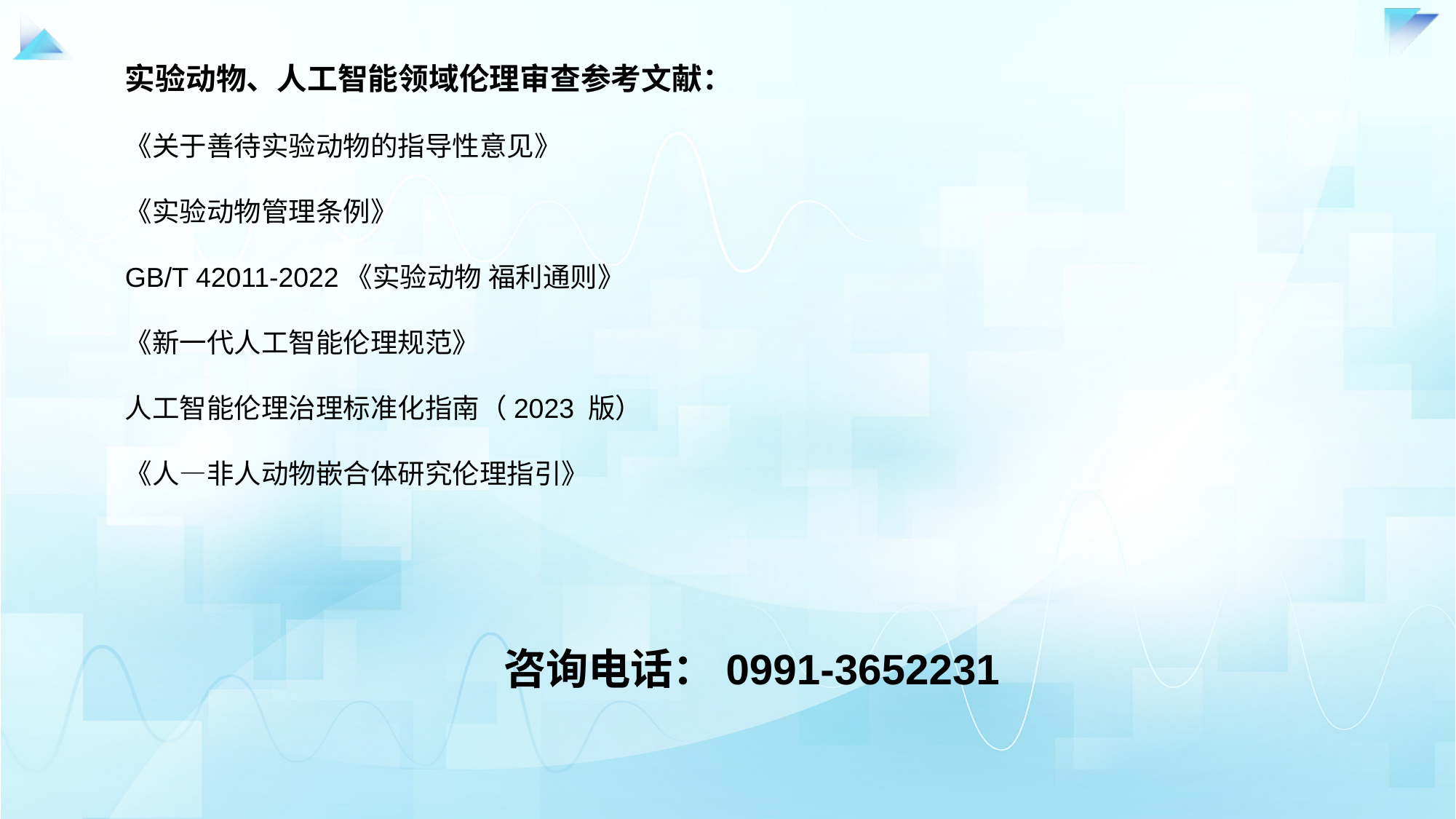

实验动物、人工智能领域伦理审查参考文献：
《关于善待实验动物的指导性意见》
《实验动物管理条例》
GB/T 42011-2022《实验动物 福利通则》
《新一代人工智能伦理规范》
人工智能伦理治理标准化指南（2023 版）
《人—非人动物嵌合体研究伦理指引》

咨询电话：0991-3652231